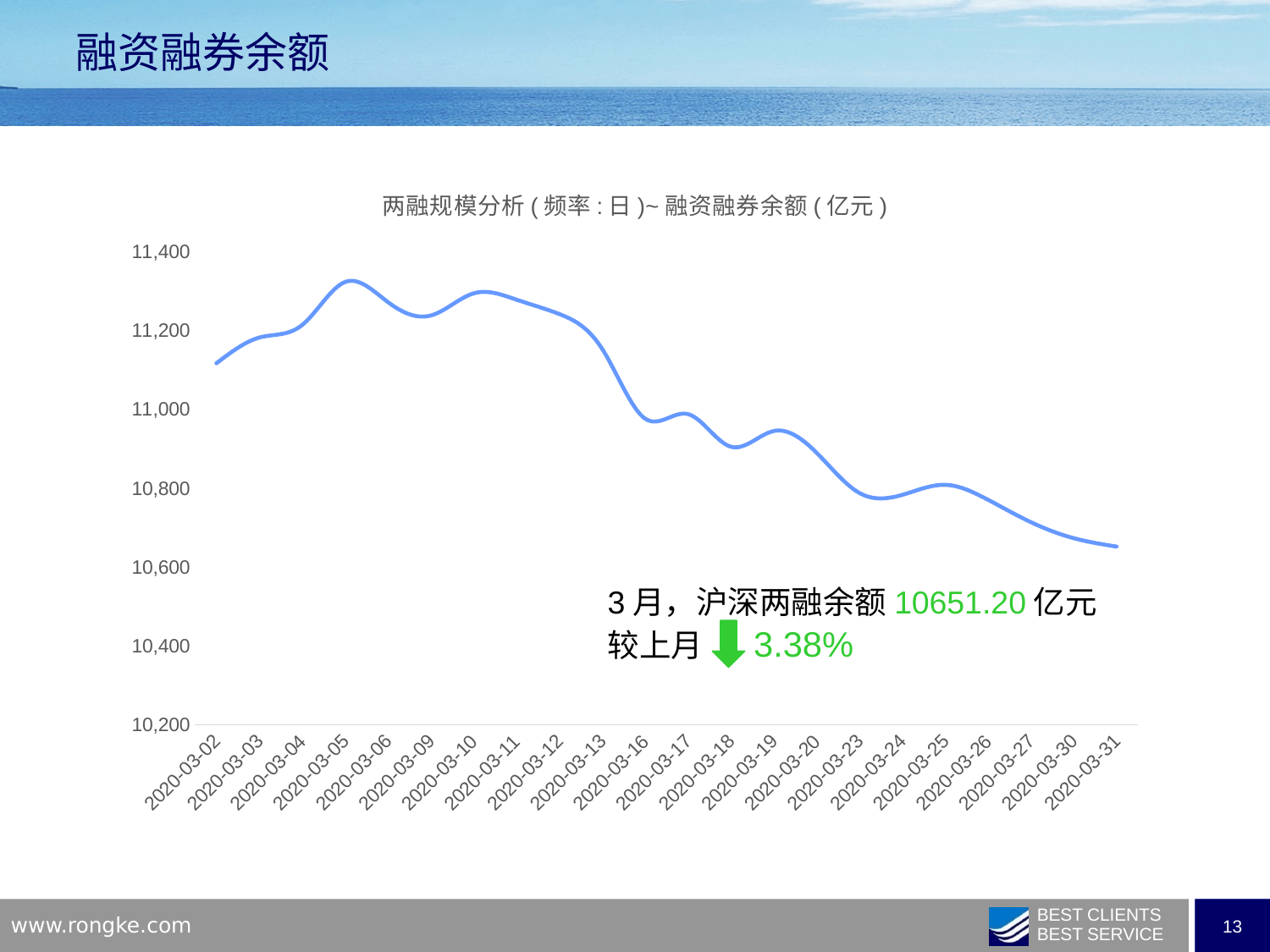

融资融券余额

### Chart:

| Category | 两融规模分析(频率:日)~融资融券余额(亿元) |
|---|---|
| 2020-03-02 | 11115.46541976 |
| 2020-03-03 | 11180.58319016 |
| 2020-03-04 | 11212.39977031 |
| 2020-03-05 | 11321.2530183 |
| 2020-03-06 | 11270.53629855 |
| 2020-03-09 | 11236.47358141 |
| 2020-03-10 | 11292.516554 |
| 2020-03-11 | 11276.59884901 |
| 2020-03-12 | 11240.17628251 |
| 2020-03-13 | 11151.84582974 |
| 2020-03-16 | 10975.54812399 |
| 2020-03-17 | 10986.85080152 |
| 2020-03-18 | 10904.29740485 |
| 2020-03-19 | 10943.88946705 |
| 2020-03-20 | 10889.19388944 |
| 2020-03-23 | 10787.19473959 |
| 2020-03-24 | 10782.20502924 |
| 2020-03-25 | 10807.69772928 |
| 2020-03-26 | 10769.86032344 |
| 2020-03-27 | 10713.10361955 |
| 2020-03-30 | 10672.51295848 |
| 2020-03-31 | 10651.19532546 |
3月，沪深两融余额10651.20亿元
较上月      3.38%